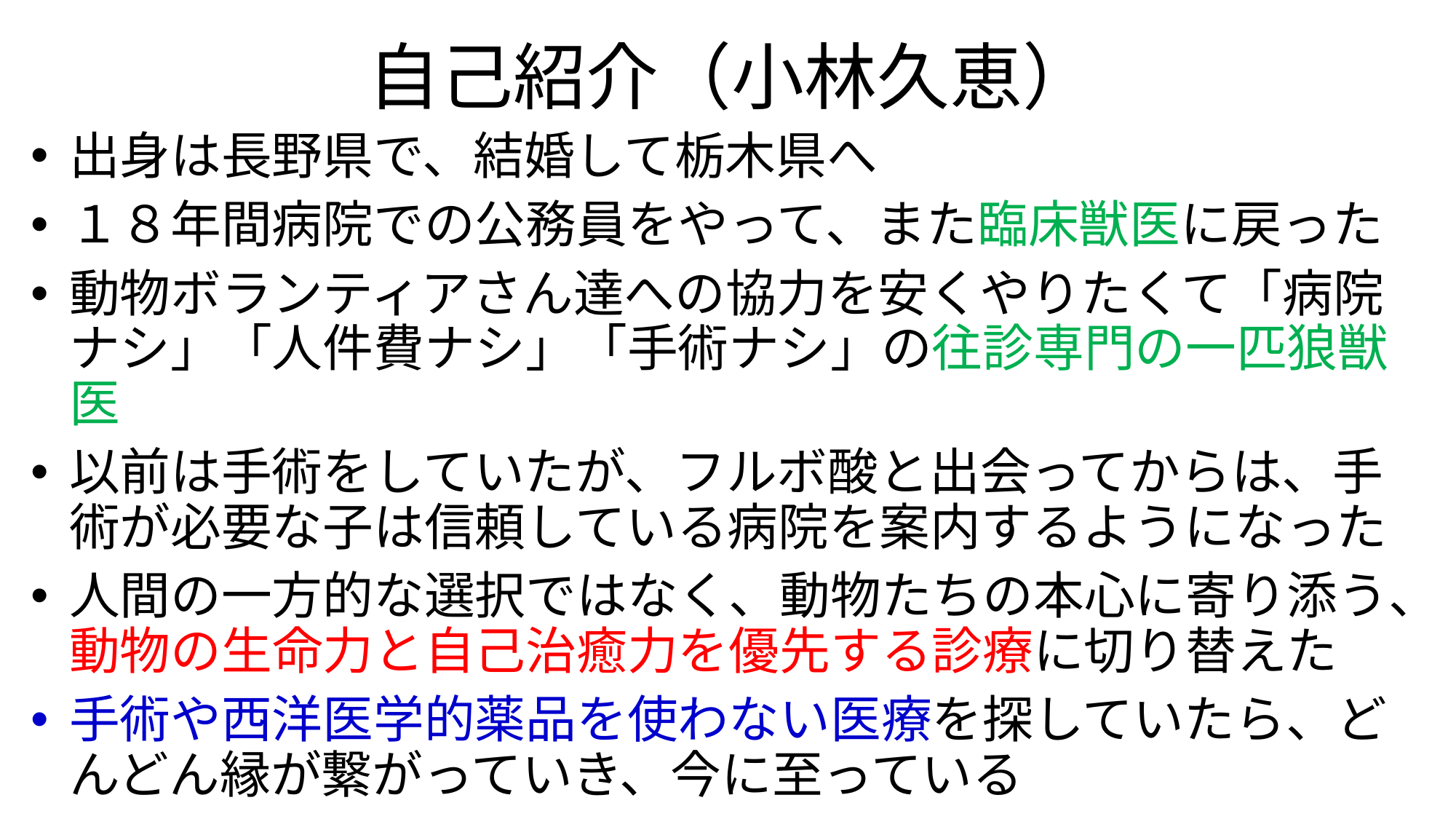

# 自己紹介（小林久恵）
出身は長野県で、結婚して栃木県へ
１８年間病院での公務員をやって、また臨床獣医に戻った
動物ボランティアさん達への協力を安くやりたくて「病院ナシ」「人件費ナシ」「手術ナシ」の往診専門の一匹狼獣医
以前は手術をしていたが、フルボ酸と出会ってからは、手術が必要な子は信頼している病院を案内するようになった
人間の一方的な選択ではなく、動物たちの本心に寄り添う、動物の生命力と自己治癒力を優先する診療に切り替えた
手術や西洋医学的薬品を使わない医療を探していたら、どんどん縁が繋がっていき、今に至っている